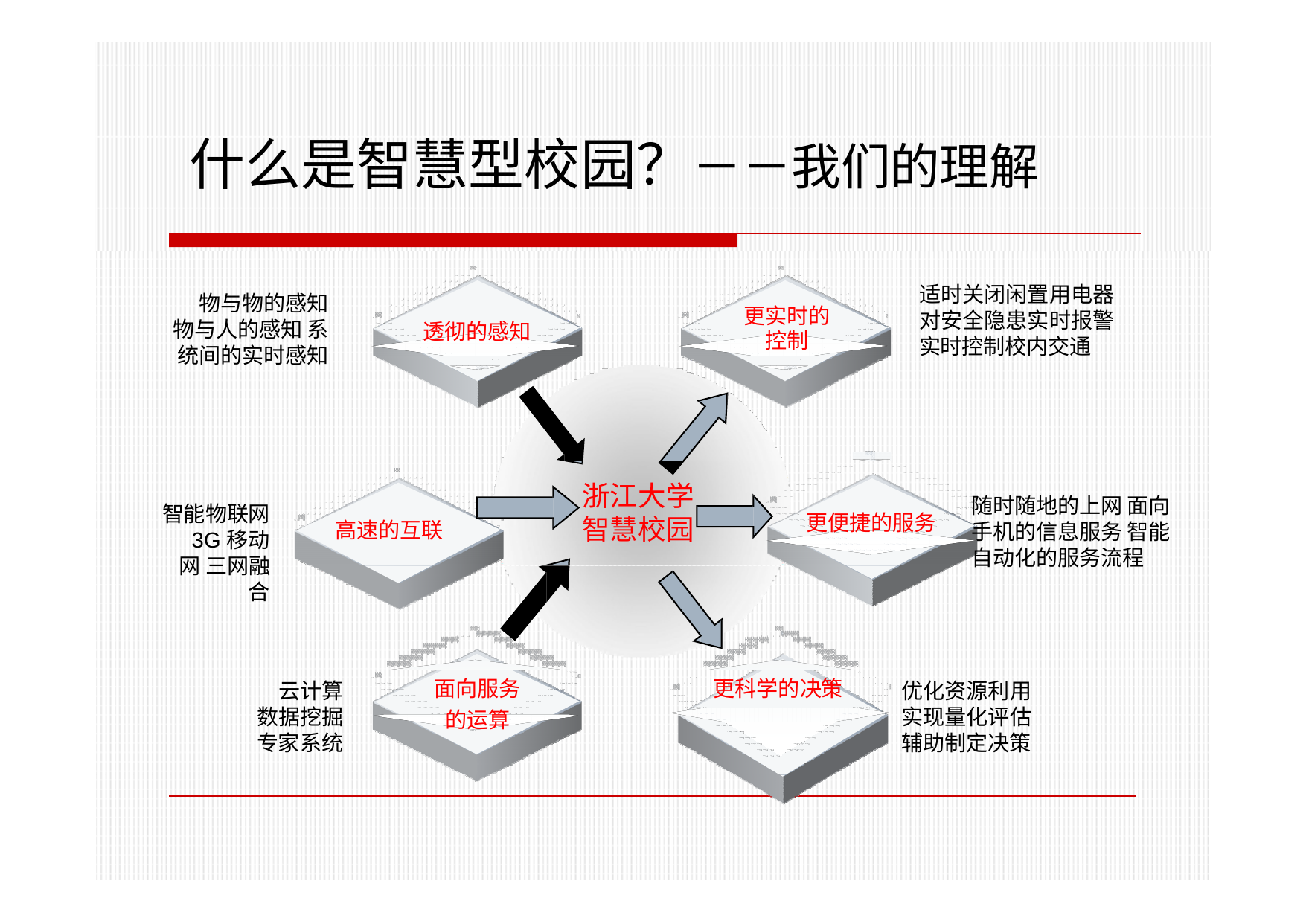

# 什么是智慧型校园？－－我们的理解

适时关闭闲置用电器 对安全隐患实时报警 实时控制校内交通
物与物的感知 物与人的感知 系统间的实时感知
更实时的 控制
透彻的感知

浙江大学 智慧校园

随时随地的上网 面向手机的信息服务 智能自动化的服务流程

智能物联网 3G移动网 三网融合

更便捷的服务
高速的互联

面向服务 的运算

更科学的决策
云计算 数据挖掘 专家系统
优化资源利用 实现量化评估 辅助制定决策